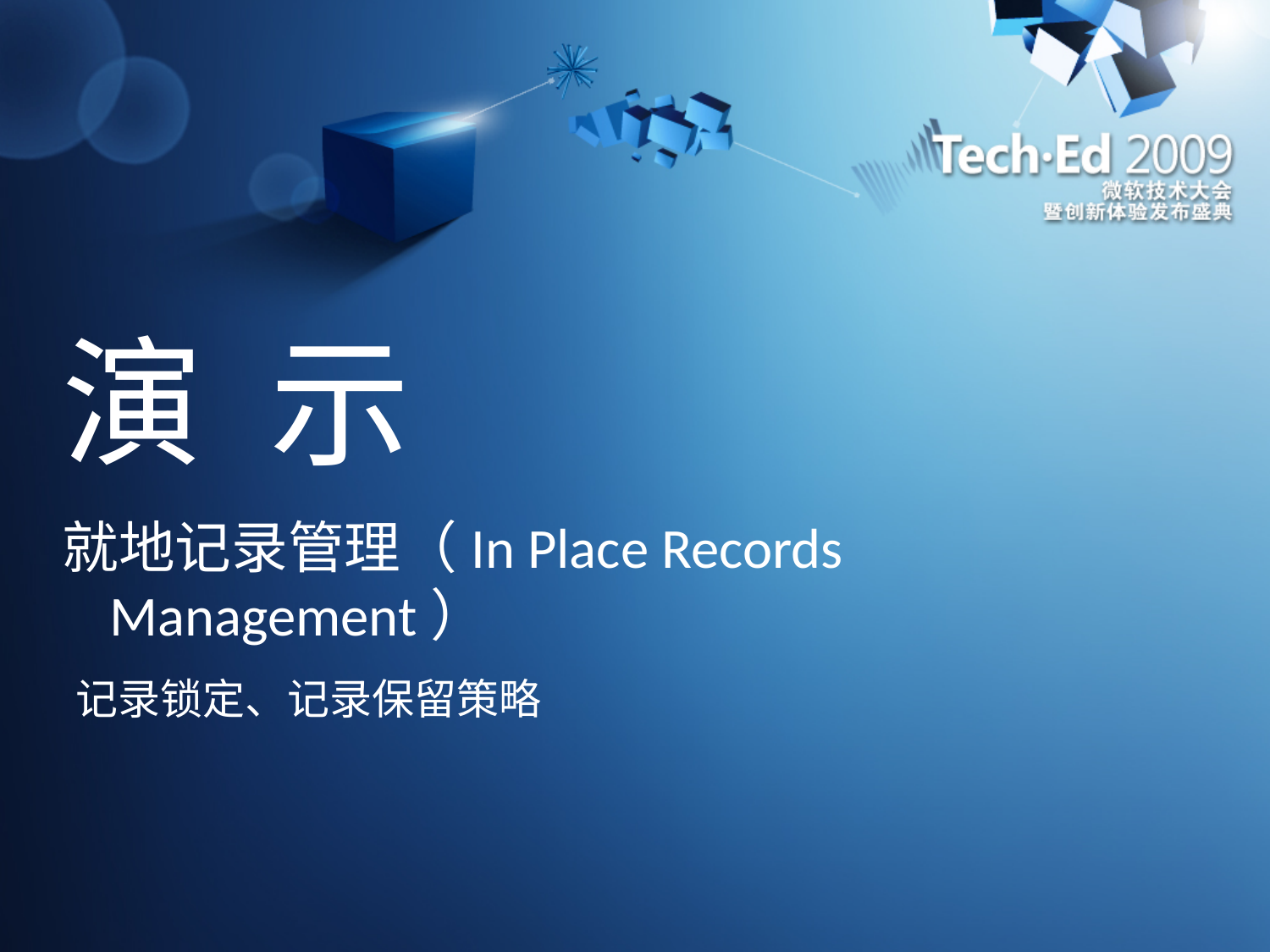

# 演 示
就地记录管理（In Place Records Management）
记录锁定、记录保留策略